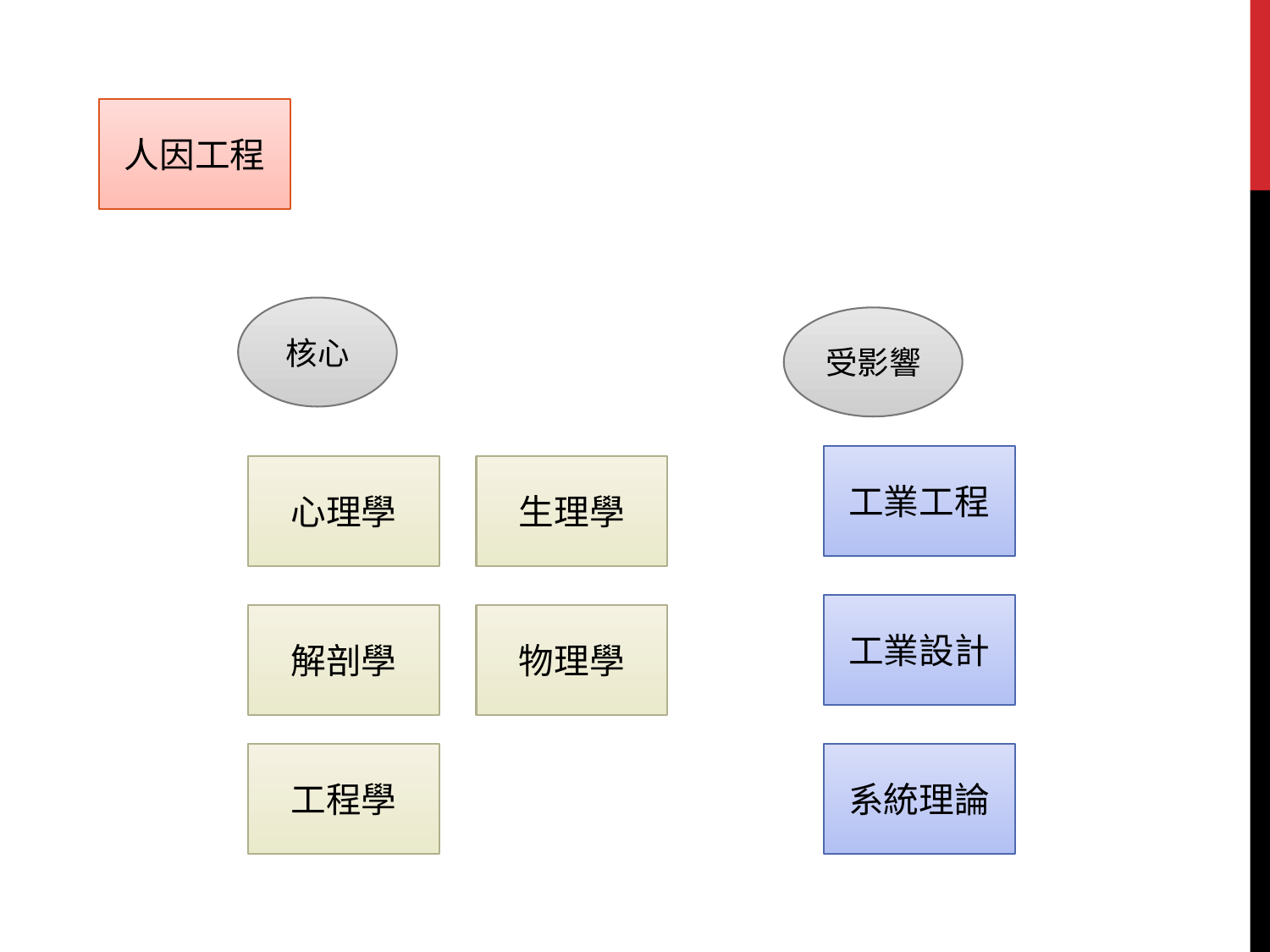

人因工程
工業工程
心理學
生理學
工業設計
解剖學
物理學
工程學
系統理論
核心
受影響